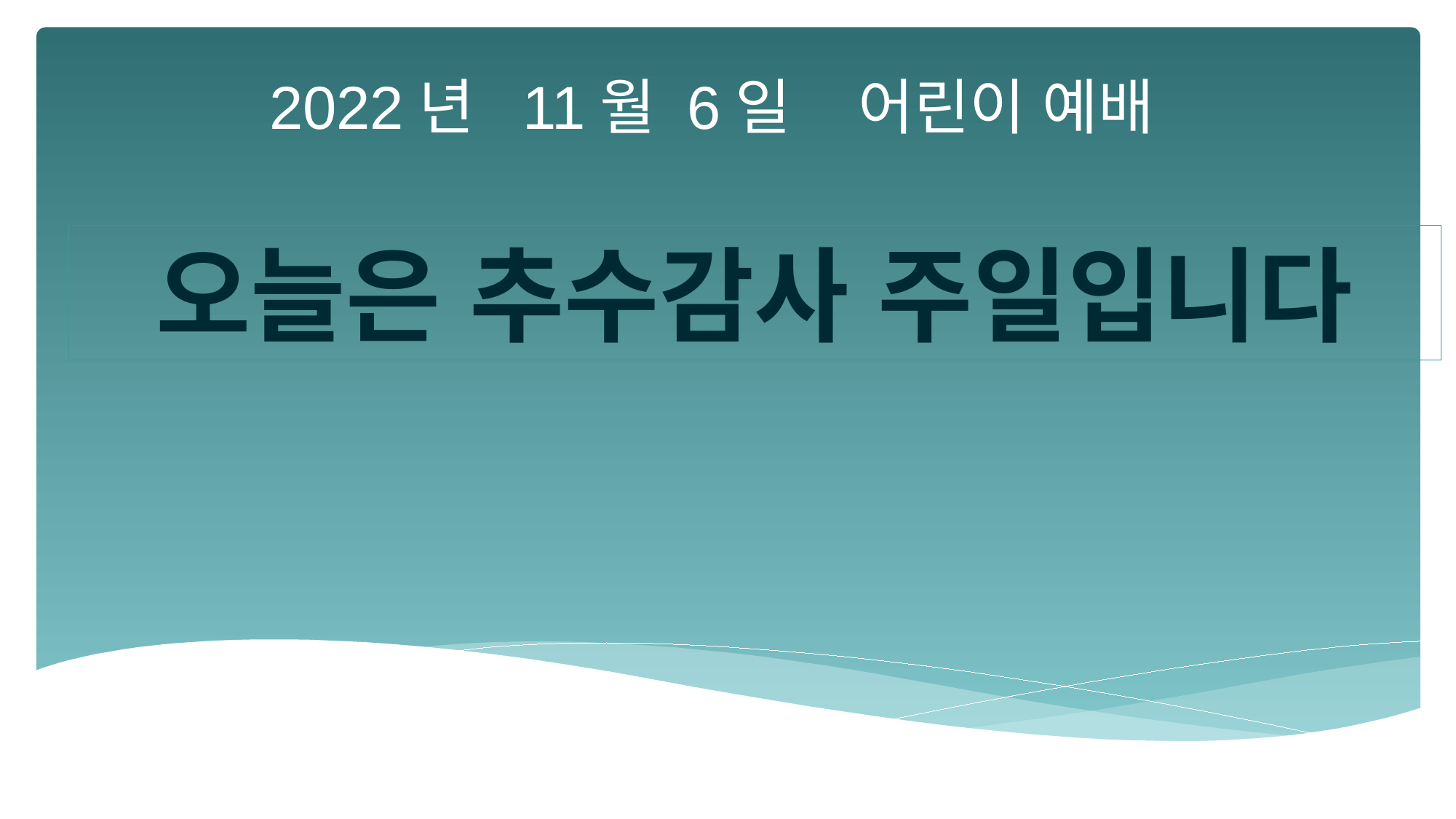

2022년  11월 6일    어린이 예배
오늘은 추수감사 주일입니다